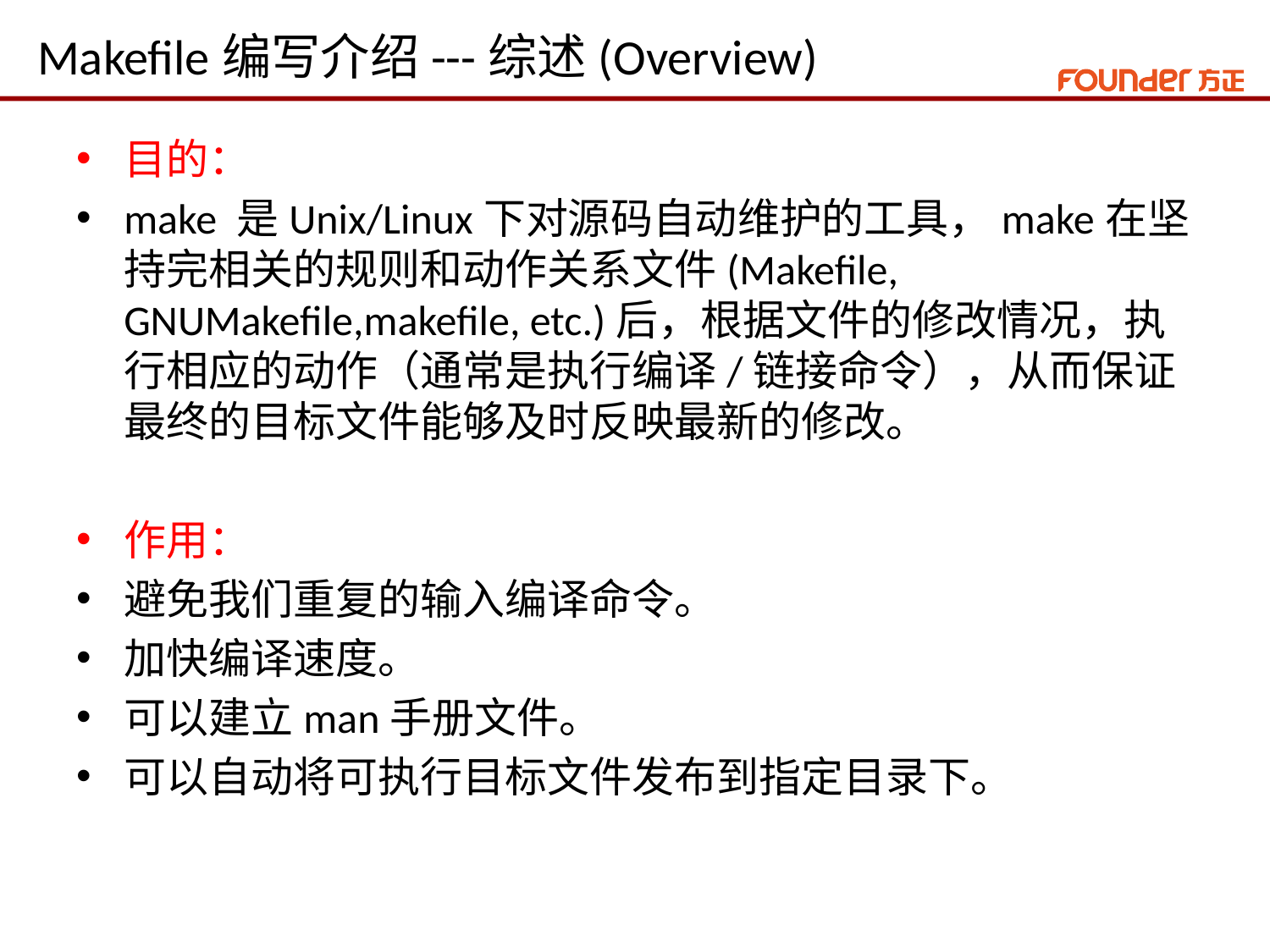

# Makefile编写介绍---综述(Overview)
目的：
make 是Unix/Linux下对源码自动维护的工具，make在坚持完相关的规则和动作关系文件(Makefile, GNUMakefile,makefile, etc.)后，根据文件的修改情况，执行相应的动作（通常是执行编译/链接命令），从而保证最终的目标文件能够及时反映最新的修改。

作用：
避免我们重复的输入编译命令。
加快编译速度。
可以建立man手册文件。
可以自动将可执行目标文件发布到指定目录下。